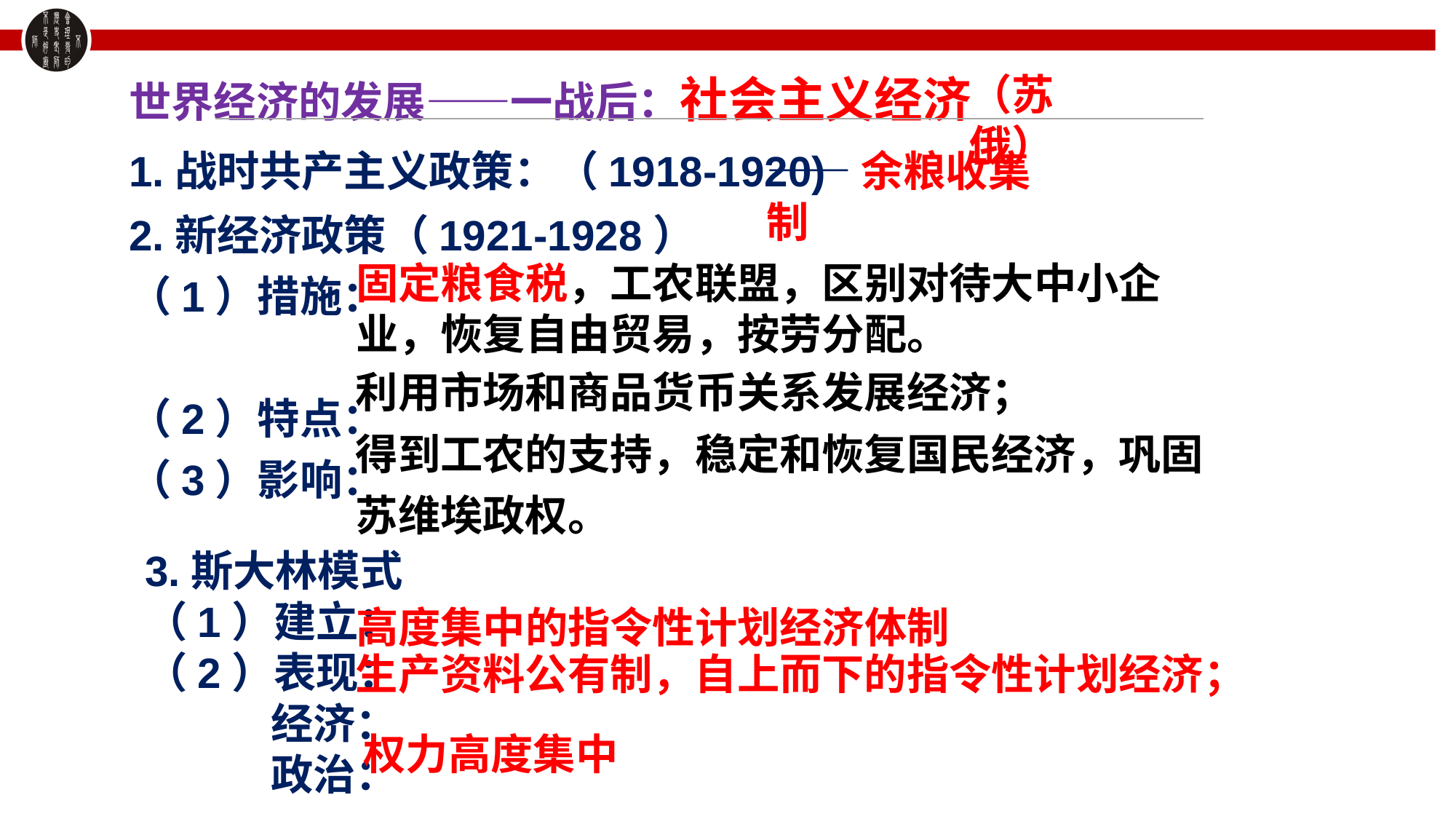

（苏俄）
世界经济的发展——一战后：社会主义经济
1.战时共产主义政策：（1918-1920)
——余粮收集制
2.新经济政策（1921-1928）
（1）措施：

（2）特点：
（3）影响：

固定粮食税，工农联盟，区别对待大中小企业，恢复自由贸易，按劳分配。
利用市场和商品货币关系发展经济；
得到工农的支持，稳定和恢复国民经济，巩固
苏维埃政权。
3.斯大林模式
（1）建立：
（2）表现：
            经济：
            政治：
高度集中的指令性计划经济体制
生产资料公有制，自上而下的指令性计划经济；
权力高度集中